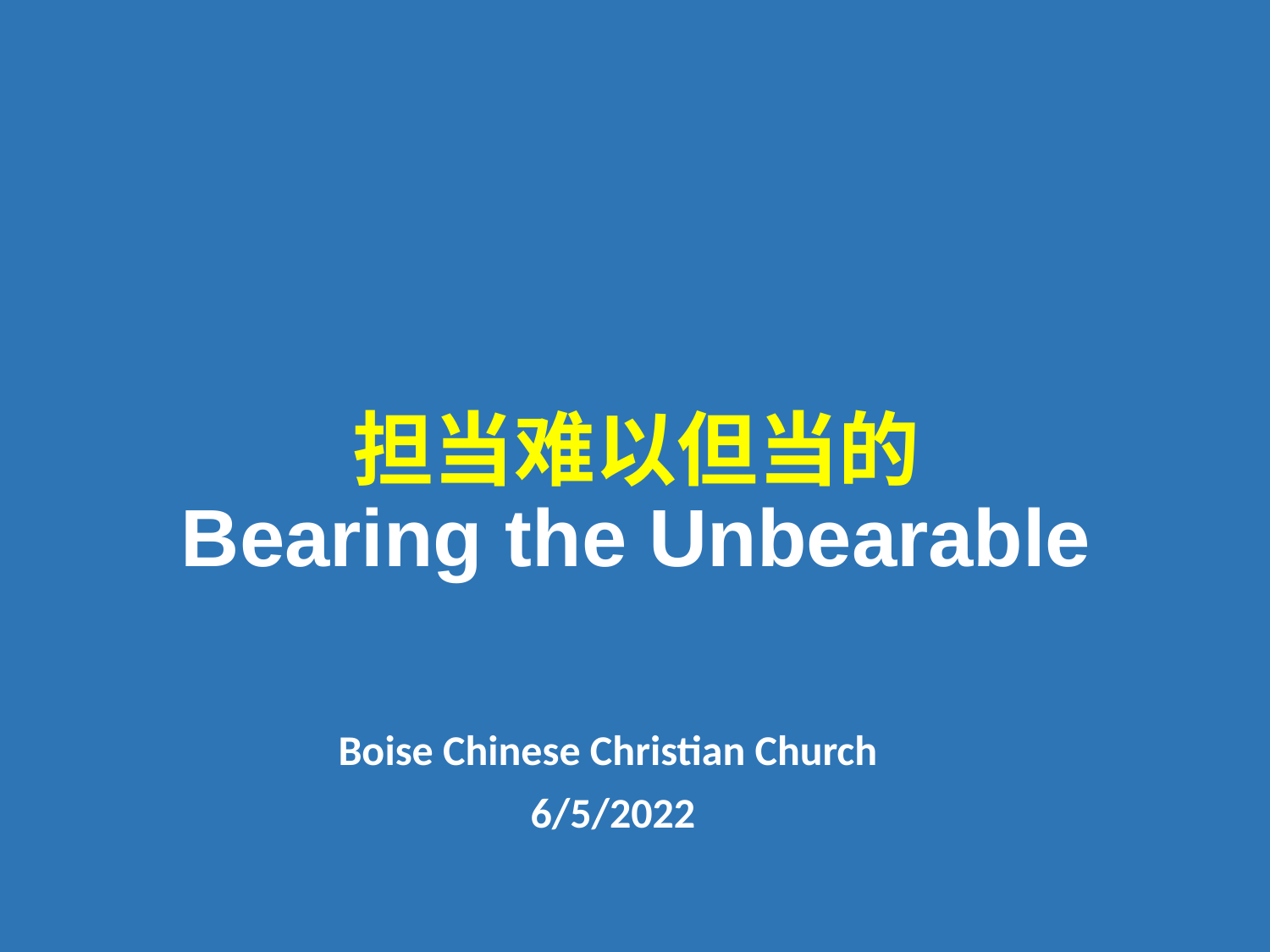

# 担当难以但当的 Bearing the Unbearable
Boise Chinese Christian Church
6/5/2022